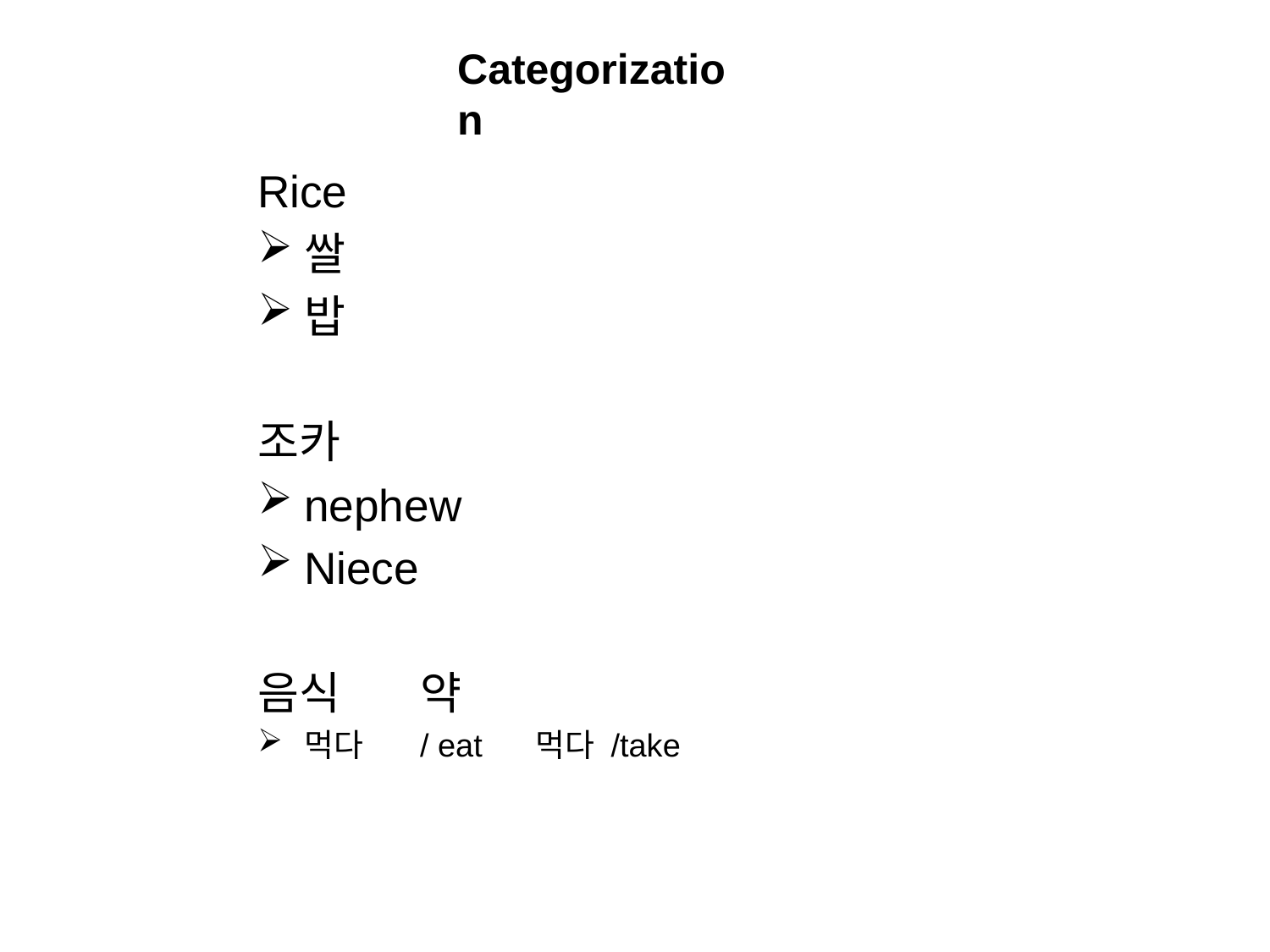

Categorization
Rice
쌀
밥

조카
nephew
Niece

음식 				약
먹다	/ eat 		먹다 /take